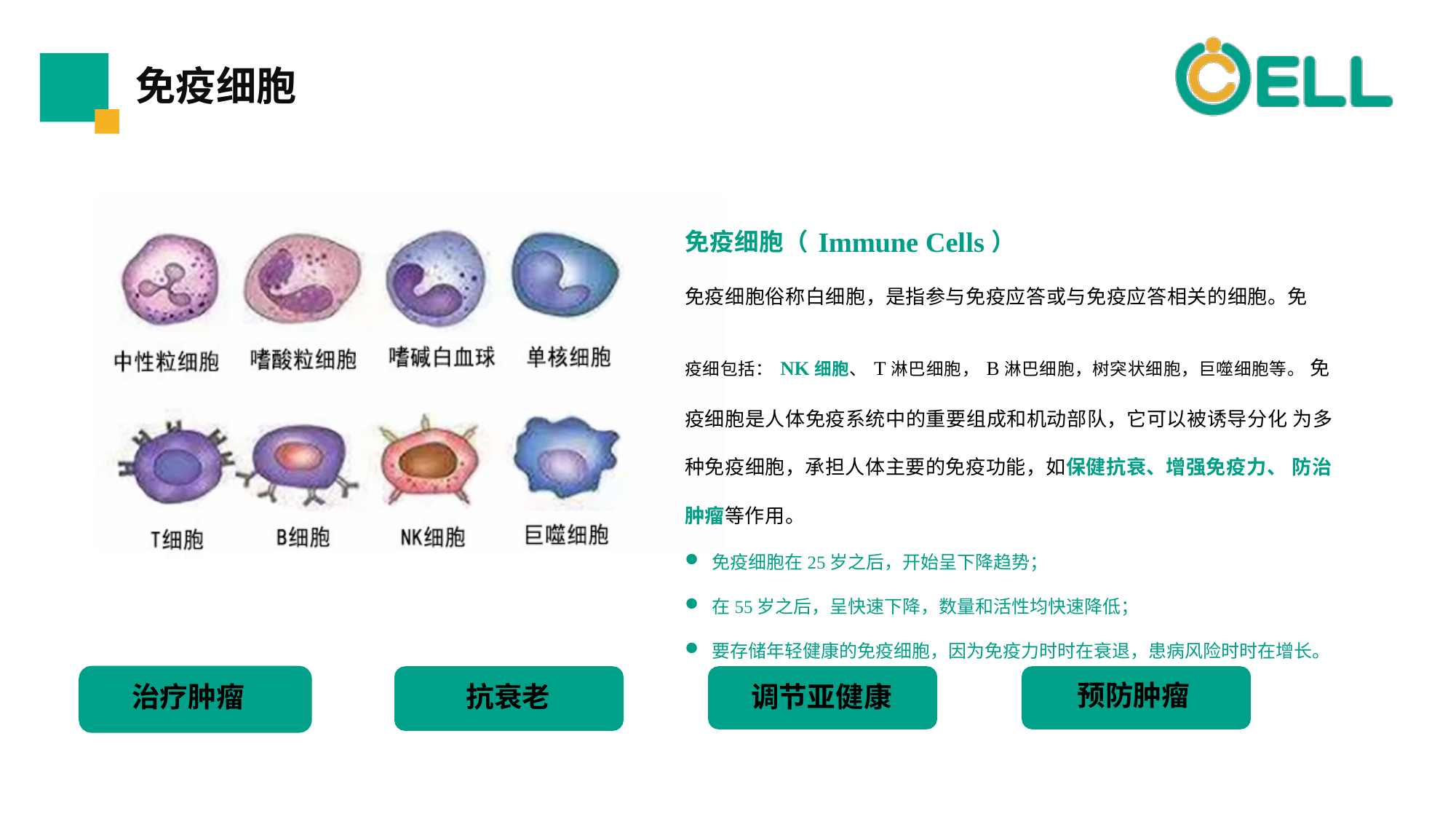

# 免疫细胞

免疫细胞（Immune Cells）
免疫细胞俗称⽩细胞，是指参与免疫应答或与免疫应答相关的细胞。免
疫细包括：NK细胞、T淋巴细胞，B淋巴细胞，树突状细胞，巨噬细胞等。 免疫细胞是⼈体免疫系统中的重要组成和机动部队，它可以被诱导分化 为多种免疫细胞，承担⼈体主要的免疫功能，如保健抗衰、增强免疫⼒、 防治肿瘤等作⽤。

免疫细胞在25岁之后，开始呈下降趋势；

在55岁之后，呈快速下降，数量和活性均快速降低；

要存储年轻健康的免疫细胞，因为免疫⼒时时在衰退，患病⻛险时时在增⻓。

预防肿瘤
抗衰⽼
调节亚健康
治疗肿瘤